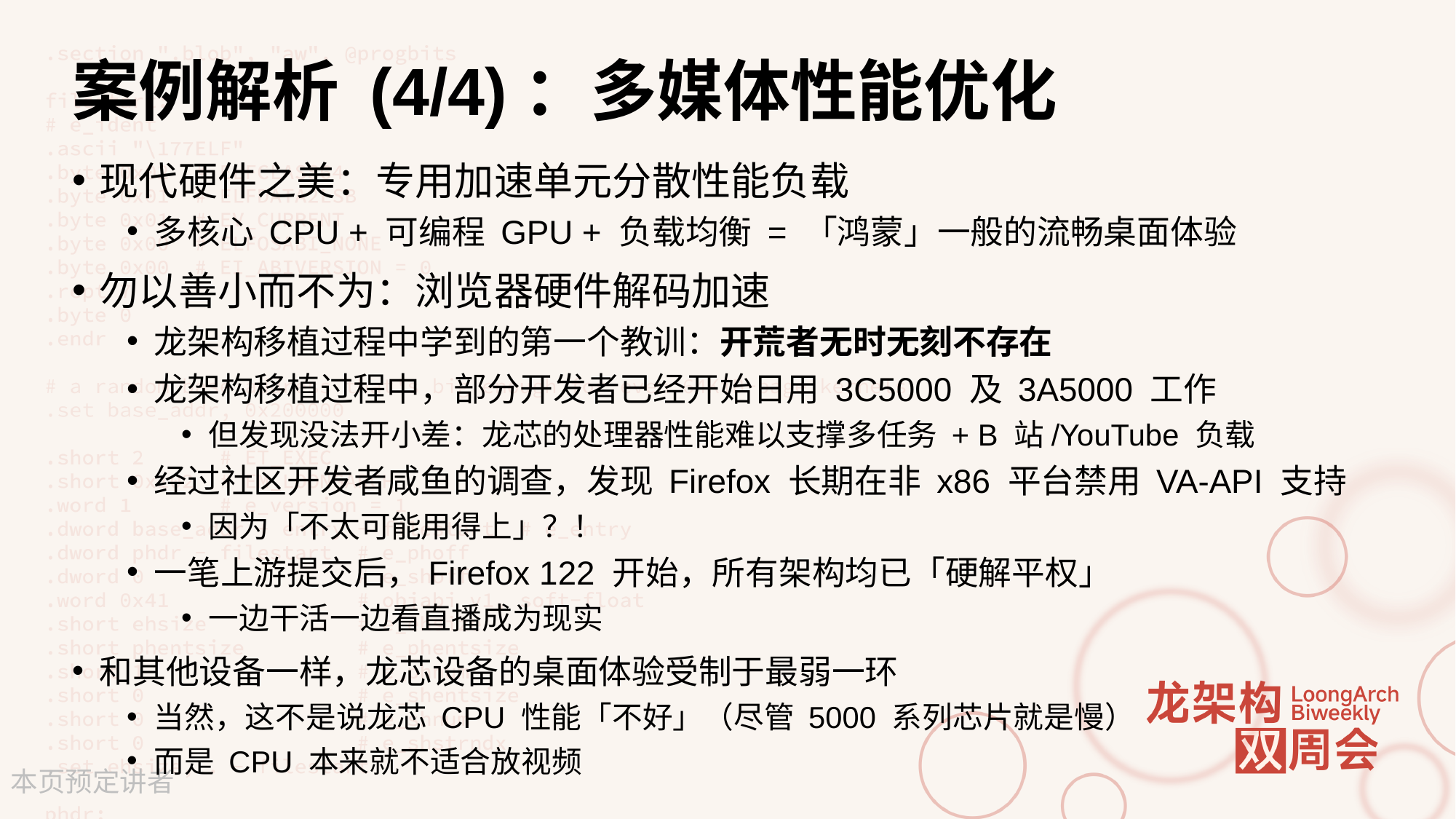

# 案例解析 (4/4)：多媒体性能优化
现代硬件之美：专用加速单元分散性能负载
多核心 CPU + 可编程 GPU + 负载均衡 = 「鸿蒙」一般的流畅桌面体验
勿以善小而不为：浏览器硬件解码加速
龙架构移植过程中学到的第一个教训：开荒者无时无刻不存在
龙架构移植过程中，部分开发者已经开始日用 3C5000 及 3A5000 工作
但发现没法开小差：龙芯的处理器性能难以支撑多任务 + B 站/YouTube 负载
经过社区开发者咸鱼的调查，发现 Firefox 长期在非 x86 平台禁用 VA-API 支持
因为「不太可能用得上」？！
一笔上游提交后，Firefox 122 开始，所有架构均已「硬解平权」
一边干活一边看直播成为现实
和其他设备一样，龙芯设备的桌面体验受制于最弱一环
当然，这不是说龙芯 CPU 性能「不好」（尽管 5000 系列芯片就是慢）
而是 CPU 本来就不适合放视频